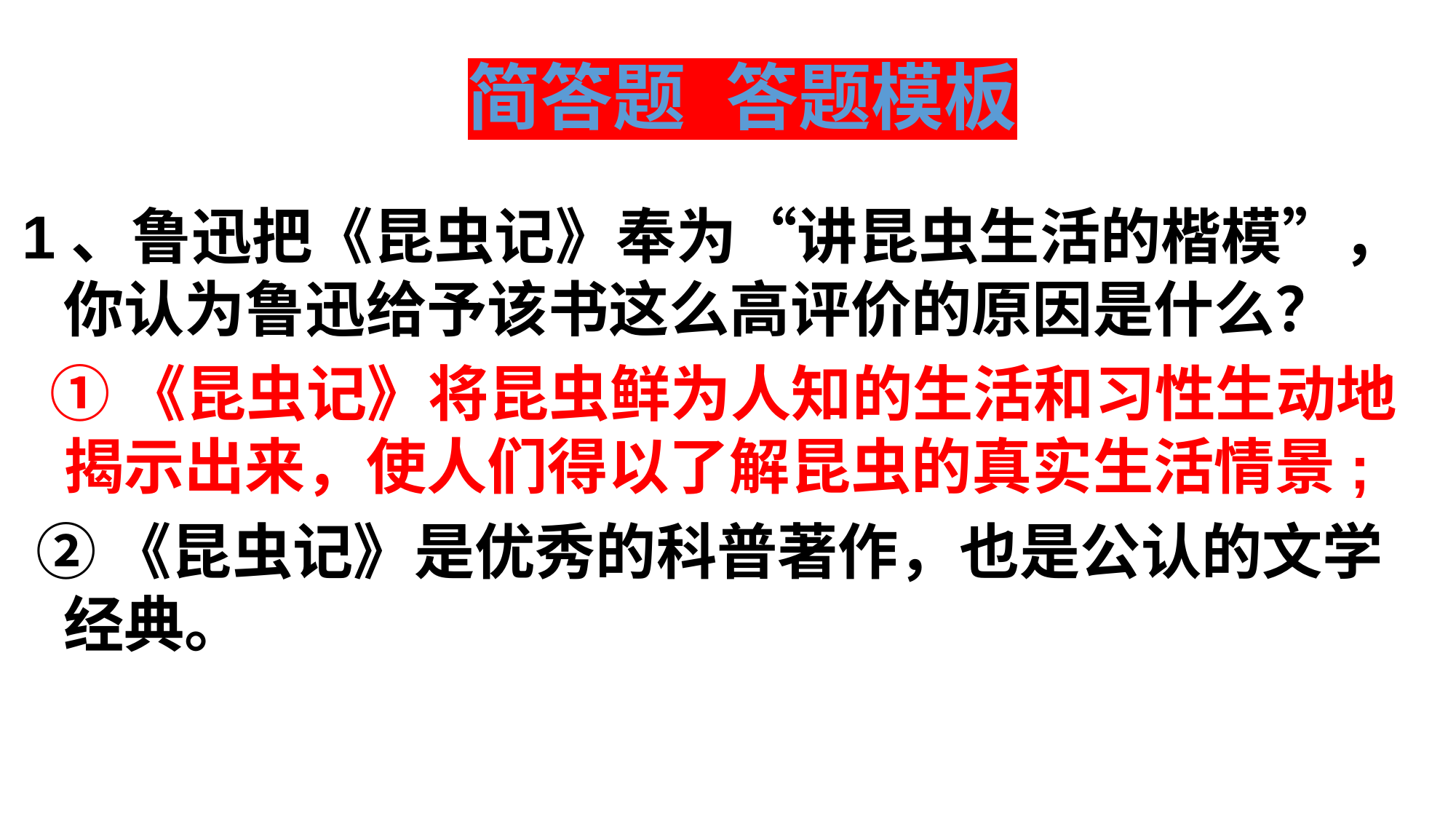

简答题  答题模板
1、鲁迅把《昆虫记》奉为“讲昆虫生活的楷模”，你认为鲁迅给予该书这么高评价的原因是什么？
  ①《昆虫记》将昆虫鲜为人知的生活和习性生动地揭示出来，使人们得以了解昆虫的真实生活情景;
 ②《昆虫记》是优秀的科普著作，也是公认的文学经典。